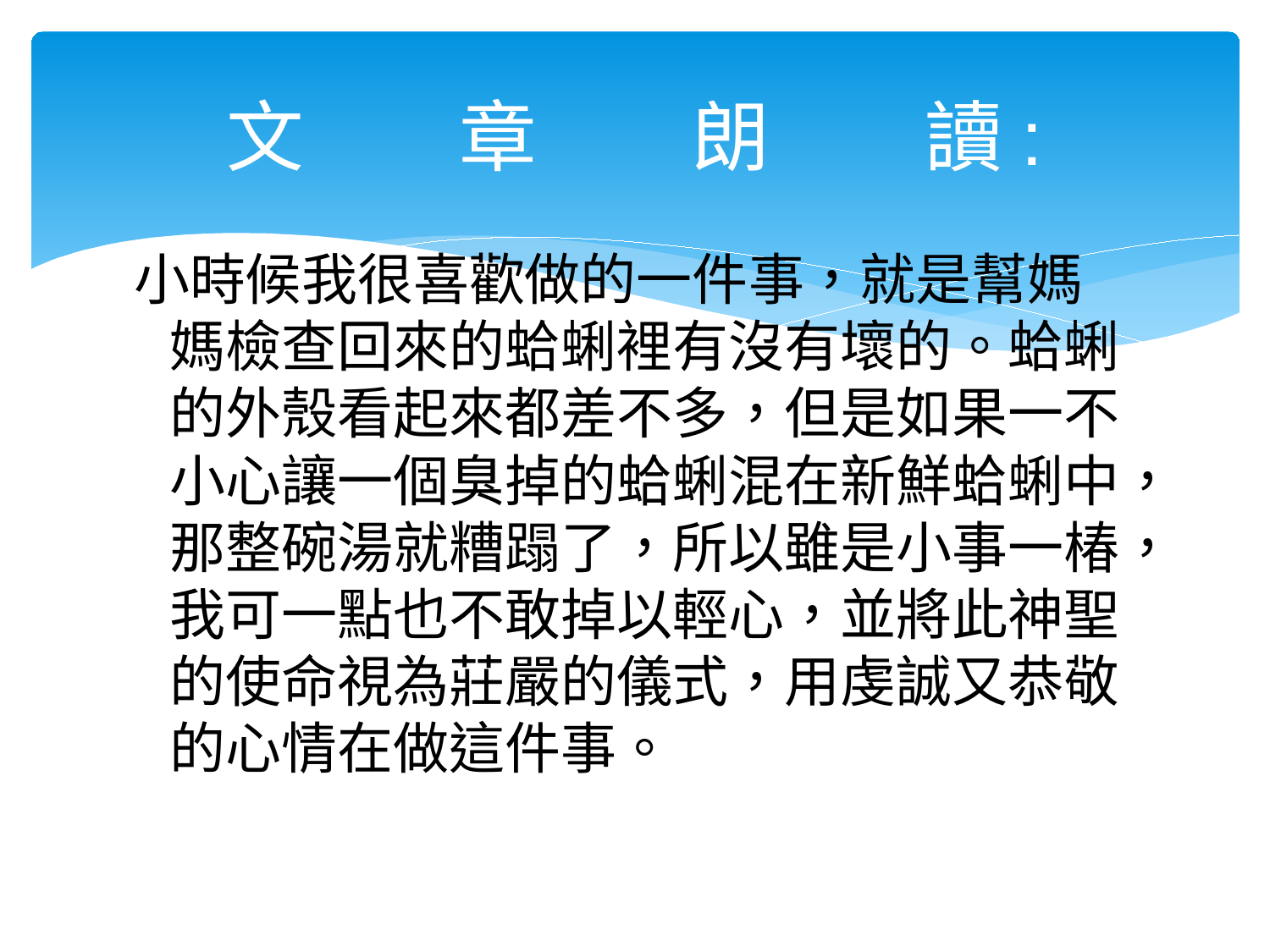

# 文　　章　　朗　　讀:
小時候我很喜歡做的一件事，就是幫媽媽檢查回來的蛤蜊裡有沒有壞的。蛤蜊的外殼看起來都差不多，但是如果一不小心讓一個臭掉的蛤蜊混在新鮮蛤蜊中，那整碗湯就糟蹋了，所以雖是小事一椿，我可一點也不敢掉以輕心，並將此神聖的使命視為莊嚴的儀式，用虔誠又恭敬的心情在做這件事。